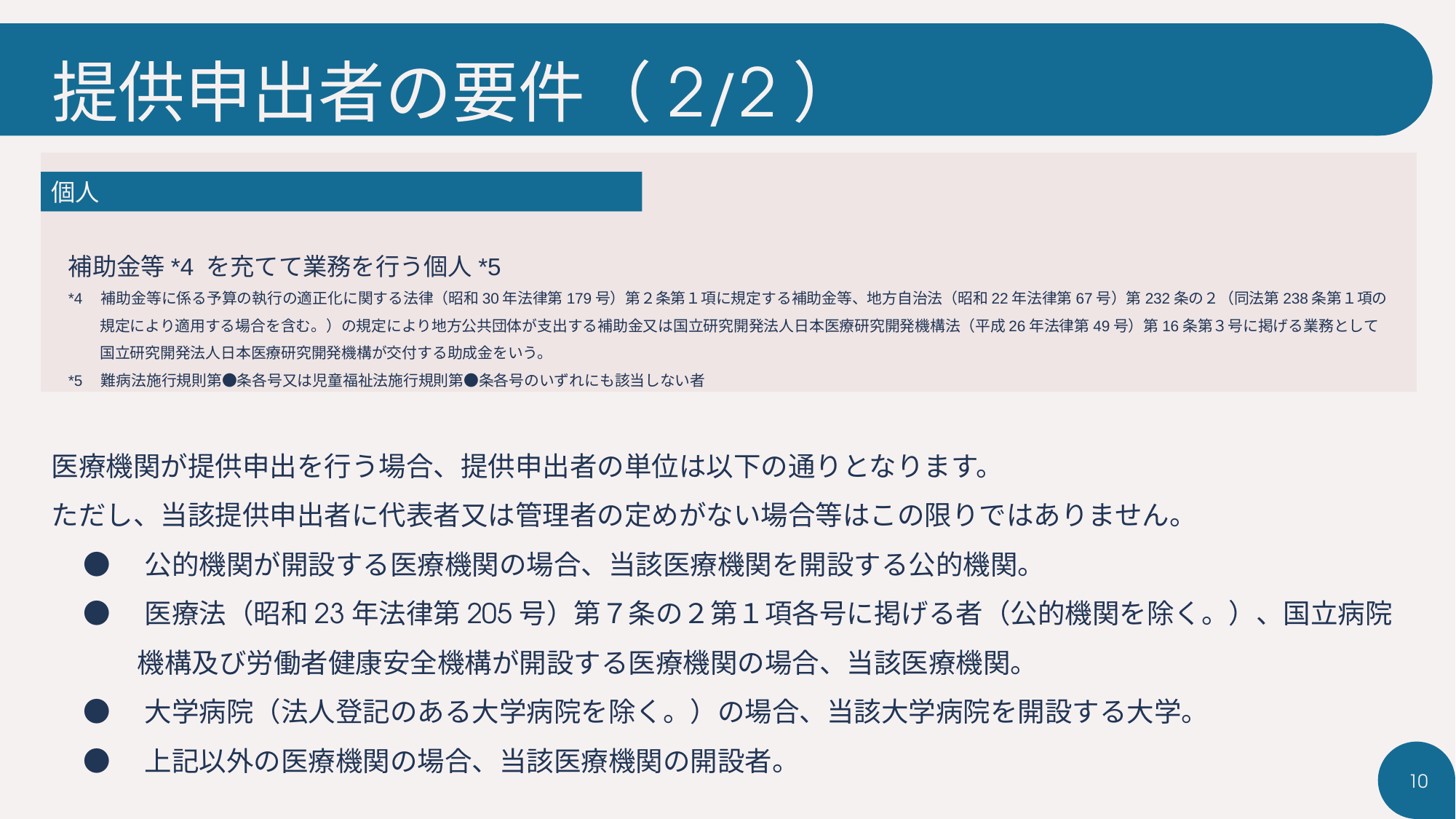

# 提供申出者の要件（2/2）

個人
補助金等*4 を充てて業務を行う個人*5
*4　補助金等に係る予算の執行の適正化に関する法律（昭和30年法律第179号）第２条第１項に規定する補助金等、地方自治法（昭和22年法律第67号）第232条の２（同法第238条第１項の規定により適用する場合を含む。）の規定により地方公共団体が支出する補助金又は国立研究開発法人日本医療研究開発機構法（平成26年法律第49号）第16条第３号に掲げる業務として国立研究開発法人日本医療研究開発機構が交付する助成金をいう。
*5　難病法施行規則第●条各号又は児童福祉法施行規則第●条各号のいずれにも該当しない者
医療機関が提供申出を行う場合、提供申出者の単位は以下の通りとなります。
ただし、当該提供申出者に代表者又は管理者の定めがない場合等はこの限りではありません。
●　公的機関が開設する医療機関の場合、当該医療機関を開設する公的機関。
●　医療法（昭和23年法律第205号）第７条の２第１項各号に掲げる者（公的機関を除く。）、国立病院機構及び労働者健康安全機構が開設する医療機関の場合、当該医療機関。
●　大学病院（法人登記のある大学病院を除く。）の場合、当該大学病院を開設する大学。
●　上記以外の医療機関の場合、当該医療機関の開設者。
10